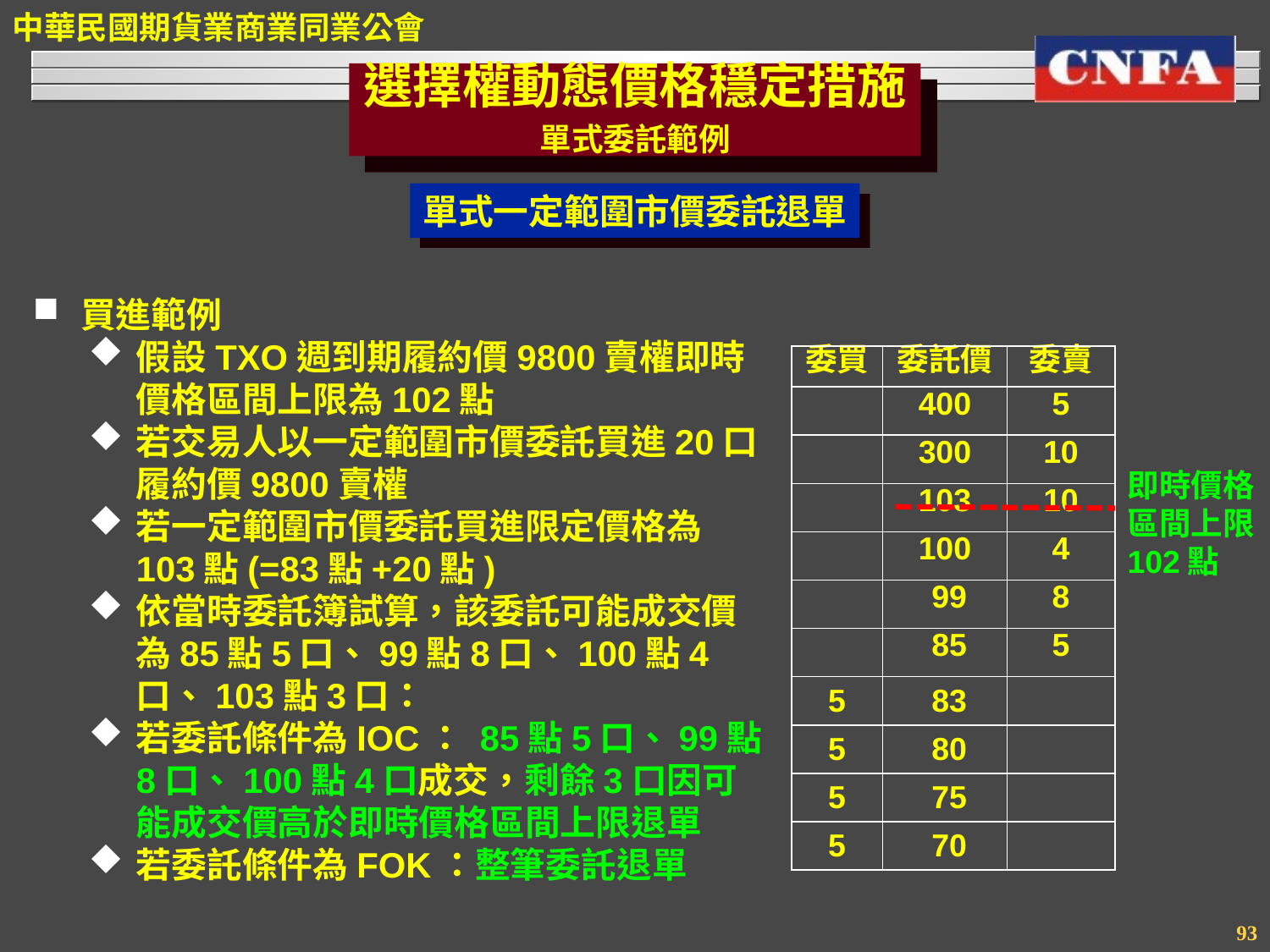

選擇權動態價格穩定措施
單式委託範例
單式一定範圍市價委託退單
買進範例
假設TXO週到期履約價9800賣權即時價格區間上限為102點
若交易人以一定範圍市價委託買進20口履約價9800賣權
若一定範圍市價委託買進限定價格為103點(=83點+20點)
依當時委託簿試算，該委託可能成交價為85點5口、99點8口、100點4口、103點3口：
若委託條件為IOC： 85點5口、99點8口、100點4口成交，剩餘3口因可能成交價高於即時價格區間上限退單
若委託條件為FOK：整筆委託退單
| 委買 | 委託價 | 委賣 |
| --- | --- | --- |
|  | 400 | 5 |
|  | 300 | 10 |
|  | 103 | 10 |
|  | 100 | 4 |
|  | 99 | 8 |
|  | 85 | 5 |
| 5 | 83 |  |
| 5 | 80 |  |
| 5 | 75 |  |
| 5 | 70 |  |
即時價格區間上限102點